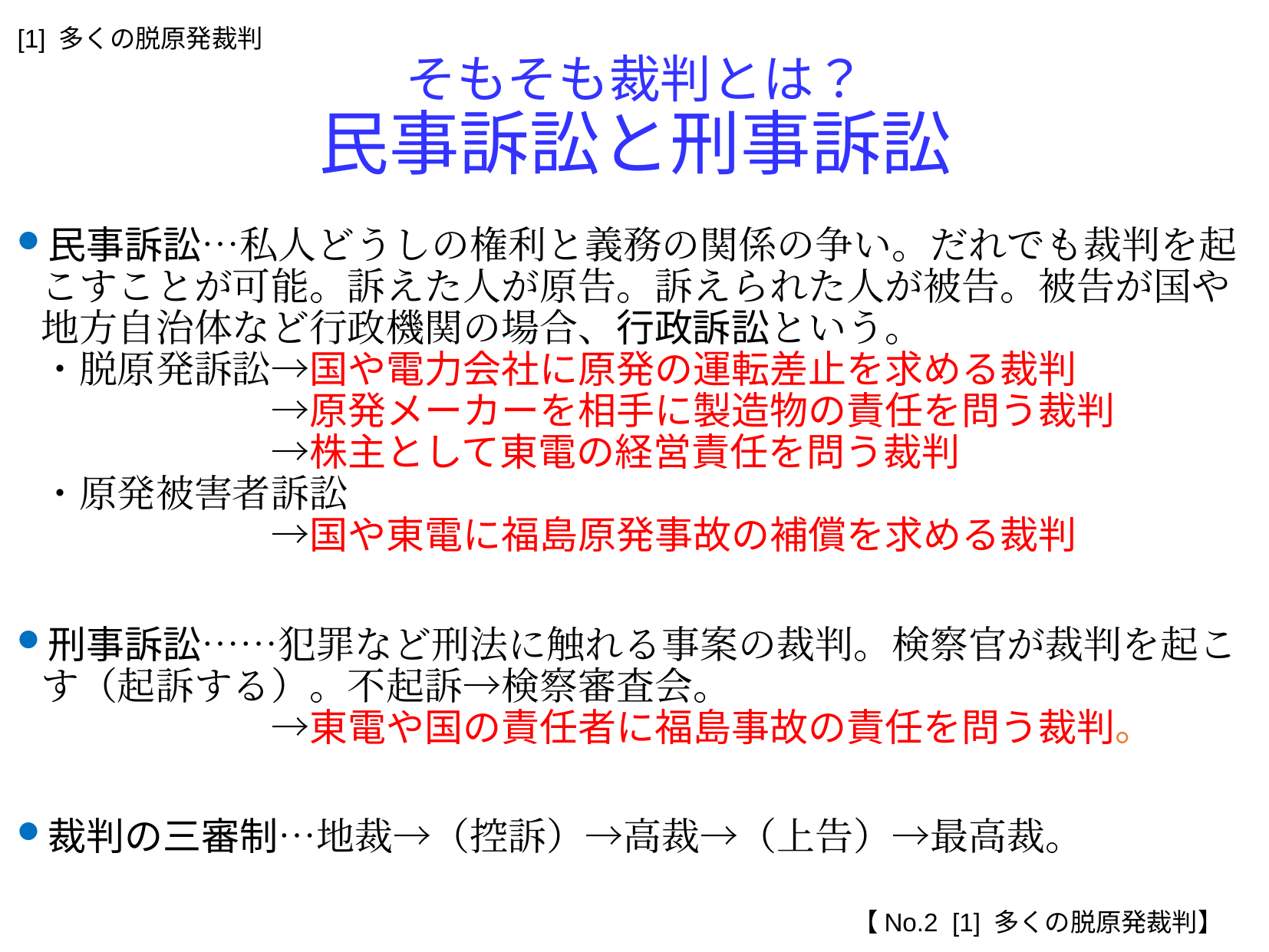

[1] 多くの脱原発裁判
そもそも裁判とは？
民事訴訟と刑事訴訟
民事訴訟…私人どうしの権利と義務の関係の争い。だれでも裁判を起こすことが可能。訴えた人が原告。訴えられた人が被告。被告が国や地方自治体など行政機関の場合、行政訴訟という。
・脱原発訴訟→国や電力会社に原発の運転差止を求める裁判
　　　　　　→原発メーカーを相手に製造物の責任を問う裁判
　　　　　　→株主として東電の経営責任を問う裁判
・原発被害者訴訟
　　　　　　→国や東電に福島原発事故の補償を求める裁判

刑事訴訟……犯罪など刑法に触れる事案の裁判。検察官が裁判を起こす（起訴する）。不起訴→検察審査会。
　　　　　　→東電や国の責任者に福島事故の責任を問う裁判。

裁判の三審制…地裁→（控訴）→高裁→（上告）→最高裁。

【No.2  [1] 多くの脱原発裁判】